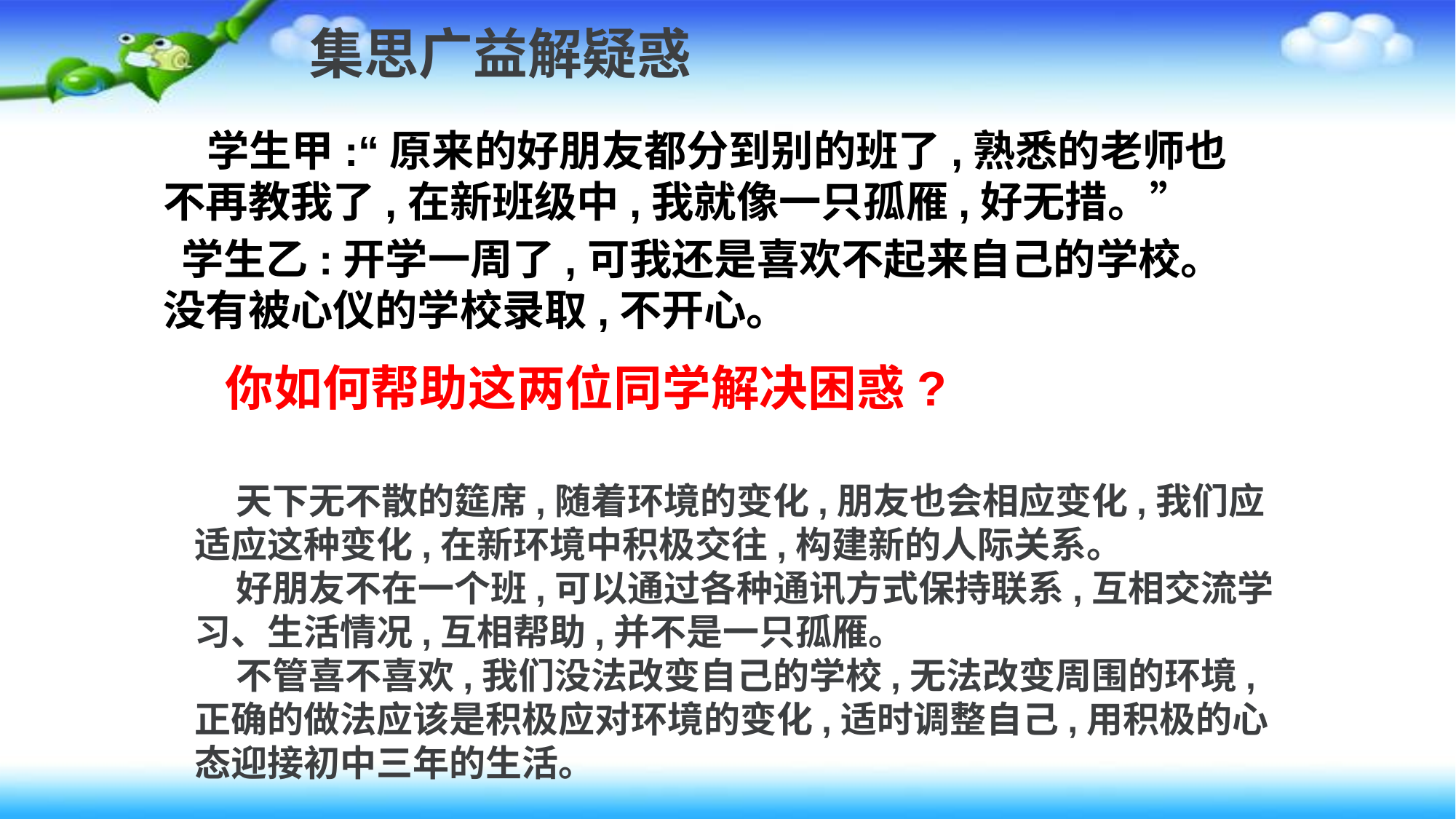

集思广益解疑惑
        学生甲:“原来的好朋友都分到别的班了,熟悉的老师也不再教我了,在新班级中,我就像一只孤雁,好无措。”
    学生乙:开学一周了,可我还是喜欢不起来自己的学校。没有被心仪的学校录取,不开心。

你如何帮助这两位同学解决困惑?
    天下无不散的筵席,随着环境的变化,朋友也会相应变化,我们应适应这种变化,在新环境中积极交往,构建新的人际关系。
    好朋友不在一个班,可以通过各种通讯方式保持联系,互相交流学习、生活情况,互相帮助,并不是一只孤雁。
    不管喜不喜欢,我们没法改变自己的学校,无法改变周围的环境,正确的做法应该是积极应对环境的变化,适时调整自己,用积极的心态迎接初中三年的生活。